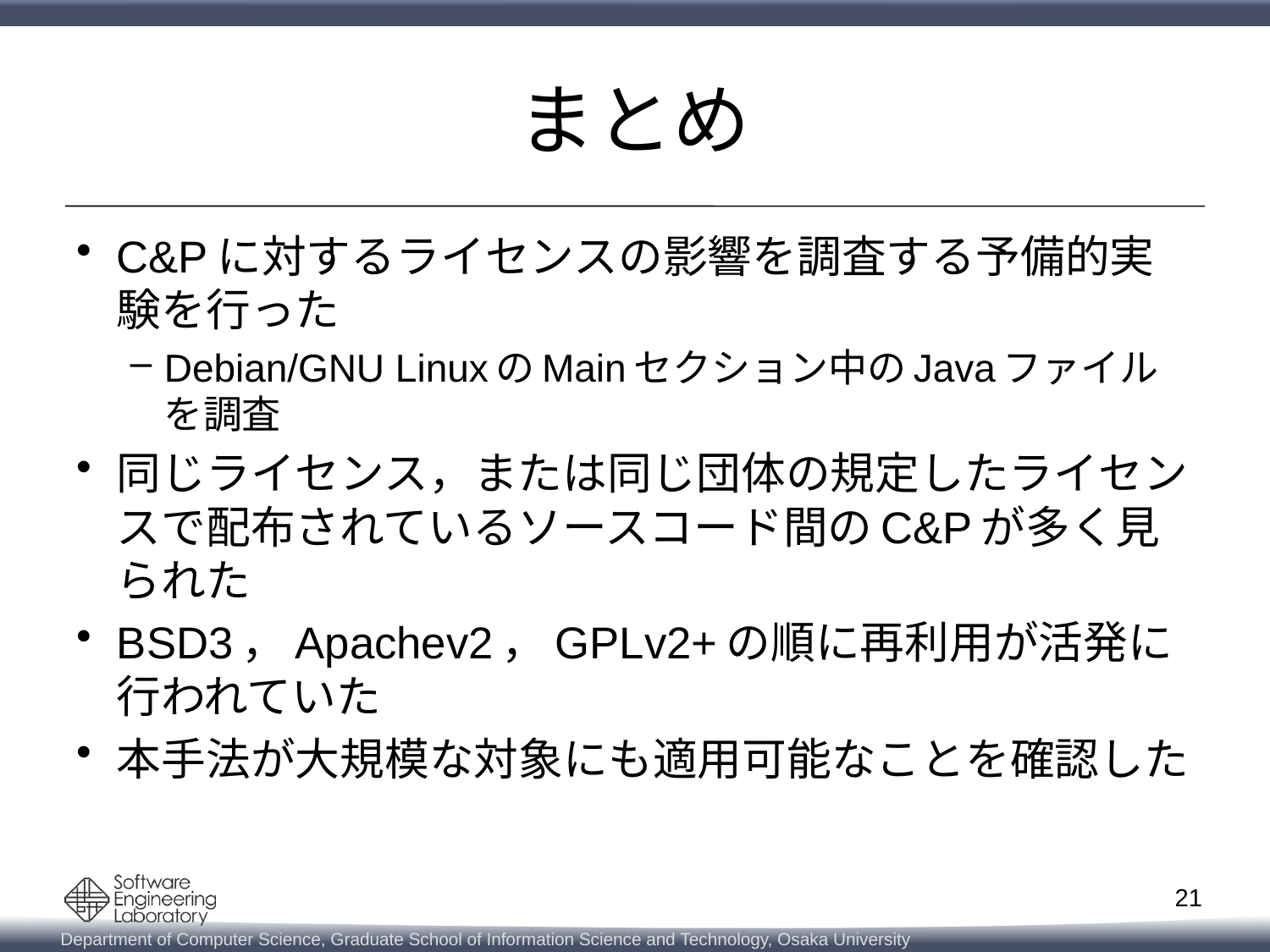

# まとめ
C&Pに対するライセンスの影響を調査する予備的実験を行った
Debian/GNU LinuxのMainセクション中のJavaファイルを調査
同じライセンス，または同じ団体の規定したライセンスで配布されているソースコード間のC&Pが多く見られた
BSD3，Apachev2，GPLv2+の順に再利用が活発に行われていた
本手法が大規模な対象にも適用可能なことを確認した
21